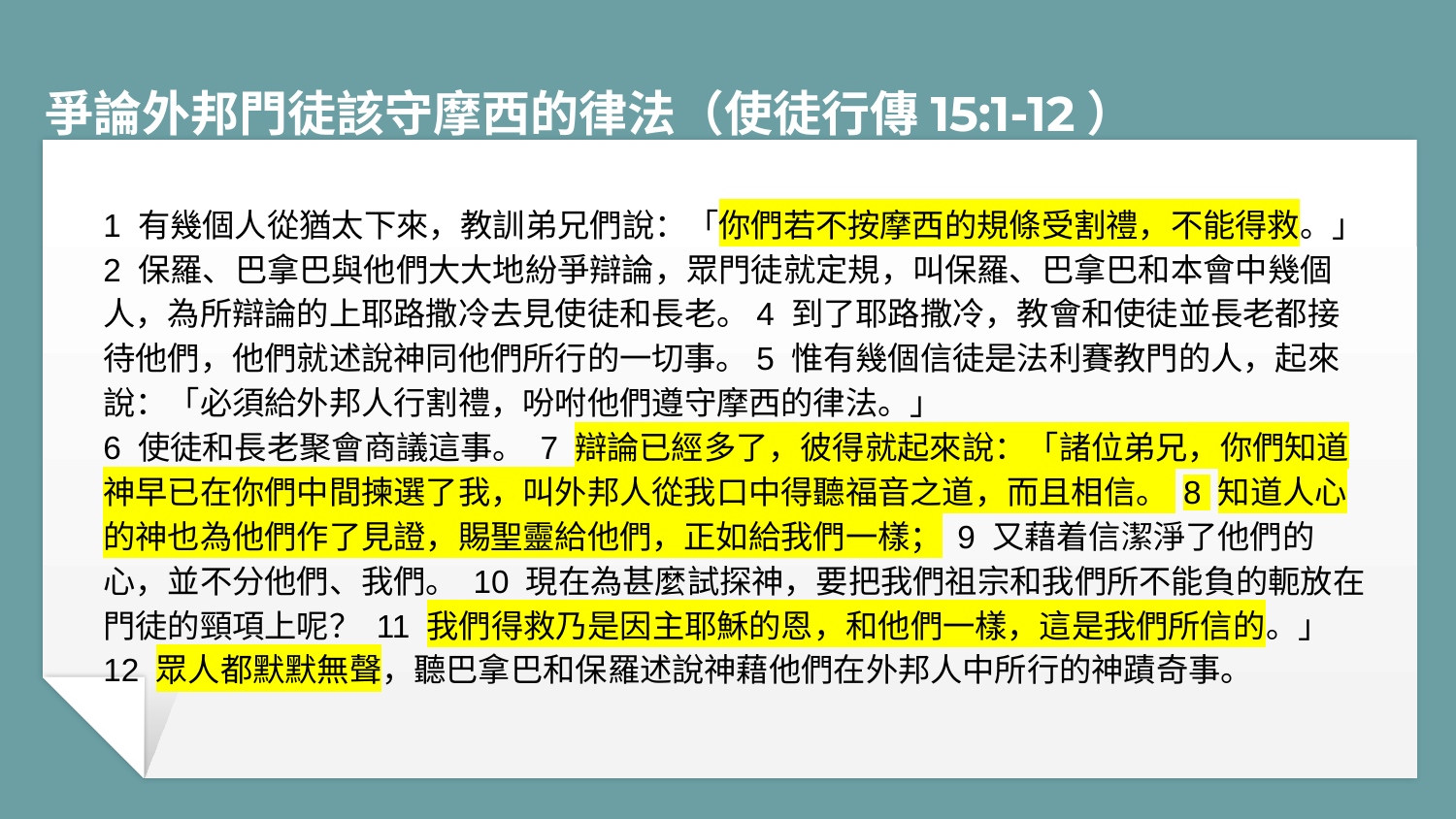

# 爭論外邦門徒該守摩西的律法（使徒行傳15:1-12）
1 有幾個人從猶太下來，教訓弟兄們說：「你們若不按摩西的規條受割禮，不能得救。」 2 保羅、巴拿巴與他們大大地紛爭辯論，眾門徒就定規，叫保羅、巴拿巴和本會中幾個人，為所辯論的上耶路撒冷去見使徒和長老。4 到了耶路撒冷，教會和使徒並長老都接待他們，他們就述說神同他們所行的一切事。5 惟有幾個信徒是法利賽教門的人，起來說：「必須給外邦人行割禮，吩咐他們遵守摩西的律法。」
6 使徒和長老聚會商議這事。 7 辯論已經多了，彼得就起來說：「諸位弟兄，你們知道神早已在你們中間揀選了我，叫外邦人從我口中得聽福音之道，而且相信。 8 知道人心的神也為他們作了見證，賜聖靈給他們，正如給我們一樣； 9 又藉着信潔淨了他們的心，並不分他們、我們。 10 現在為甚麼試探神，要把我們祖宗和我們所不能負的軛放在門徒的頸項上呢？ 11 我們得救乃是因主耶穌的恩，和他們一樣，這是我們所信的。」
12 眾人都默默無聲，聽巴拿巴和保羅述說神藉他們在外邦人中所行的神蹟奇事。